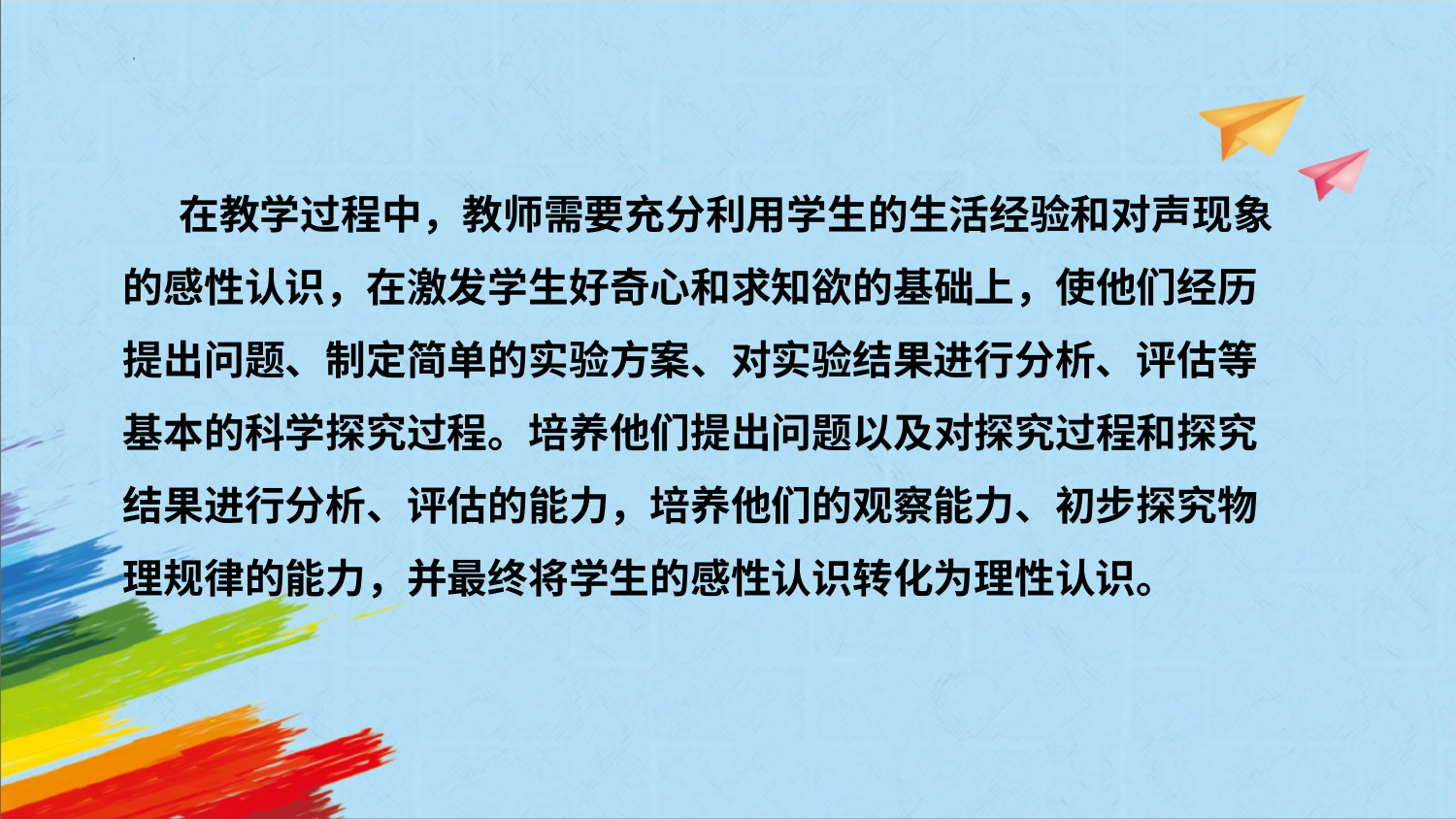

在教学过程中，教师需要充分利用学生的生活经验和对声现象的感性认识，在激发学生好奇心和求知欲的基础上，使他们经历提出问题、制定简单的实验方案、对实验结果进行分析、评估等基本的科学探究过程。培养他们提出问题以及对探究过程和探究结果进行分析、评估的能力，培养他们的观察能力、初步探究物理规律的能力，并最终将学生的感性认识转化为理性认识。